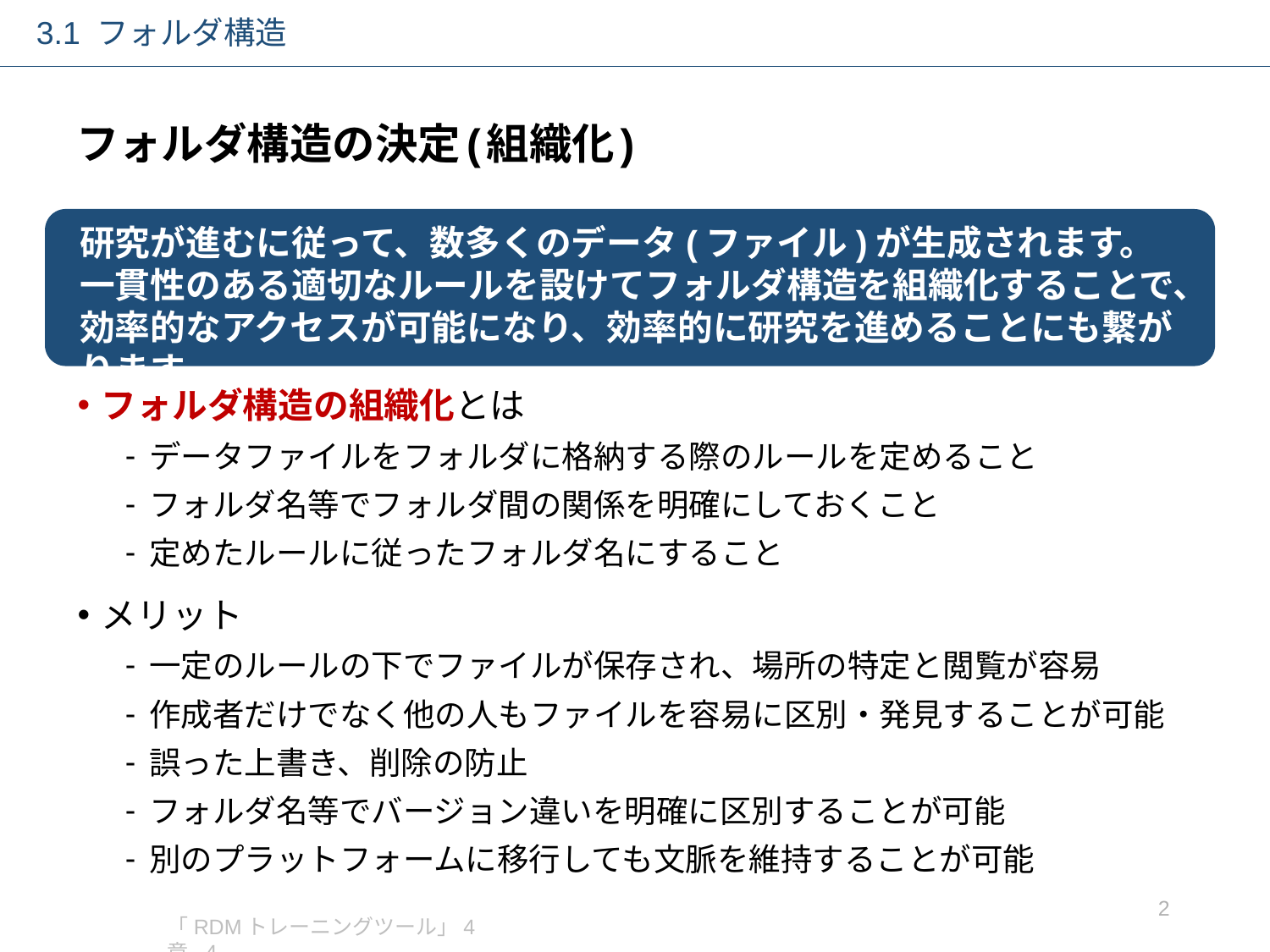

3.1 フォルダ構造
# フォルダ構造の決定(組織化)

研究が進むに従って、数多くのデータ(ファイル)が生成されます。一貫性のある適切なルールを設けてフォルダ構造を組織化することで、効率的なアクセスが可能になり、効率的に研究を進めることにも繋がります。
フォルダ構造の組織化とは
データファイルをフォルダに格納する際のルールを定めること
フォルダ名等でフォルダ間の関係を明確にしておくこと
定めたルールに従ったフォルダ名にすること
メリット
一定のルールの下でファイルが保存され、場所の特定と閲覧が容易
作成者だけでなく他の人もファイルを容易に区別・発見することが可能
誤った上書き、削除の防止
フォルダ名等でバージョン違いを明確に区別することが可能
別のプラットフォームに移行しても文脈を維持することが可能
2
「RDMトレーニングツール」4章_4